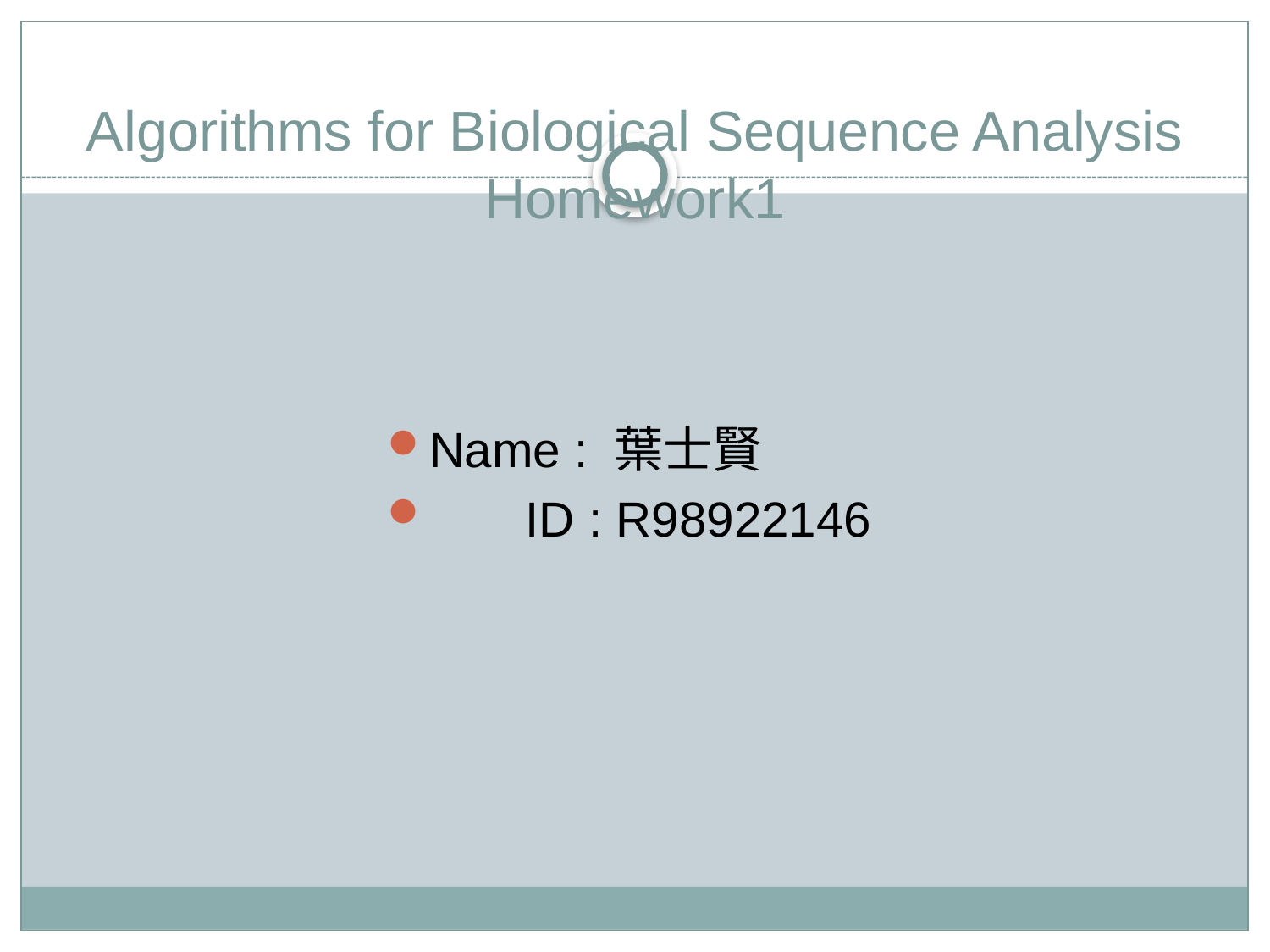

# Algorithms for Biological Sequence Analysis Homework1
Name : 葉士賢
       ID : R98922146